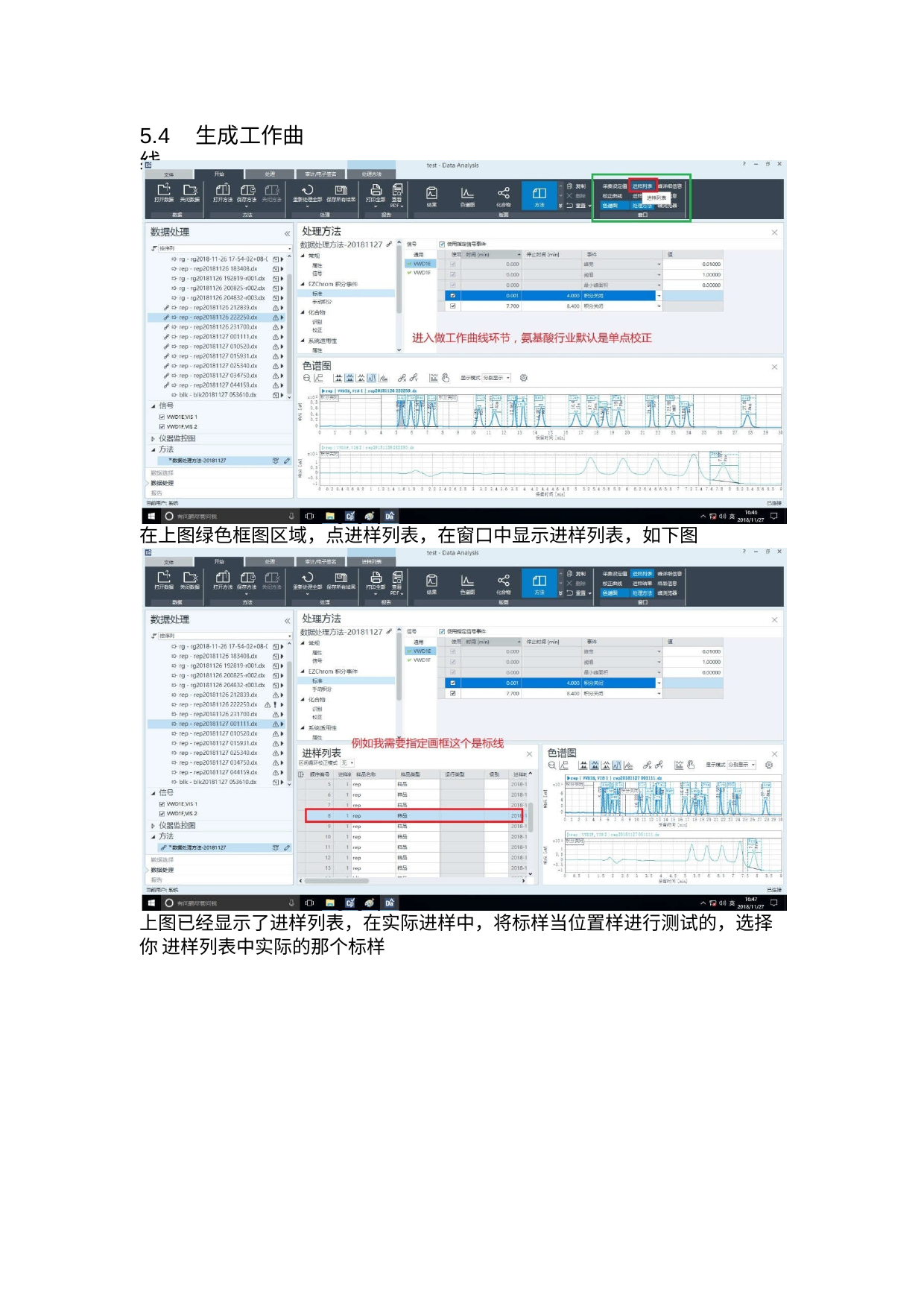

5.4	生成工作曲线

在上图绿色框图区域，点进样列表，在窗口中显示进样列表，如下图

上图已经显示了进样列表，在实际进样中，将标样当位置样进行测试的，选择你 进样列表中实际的那个标样